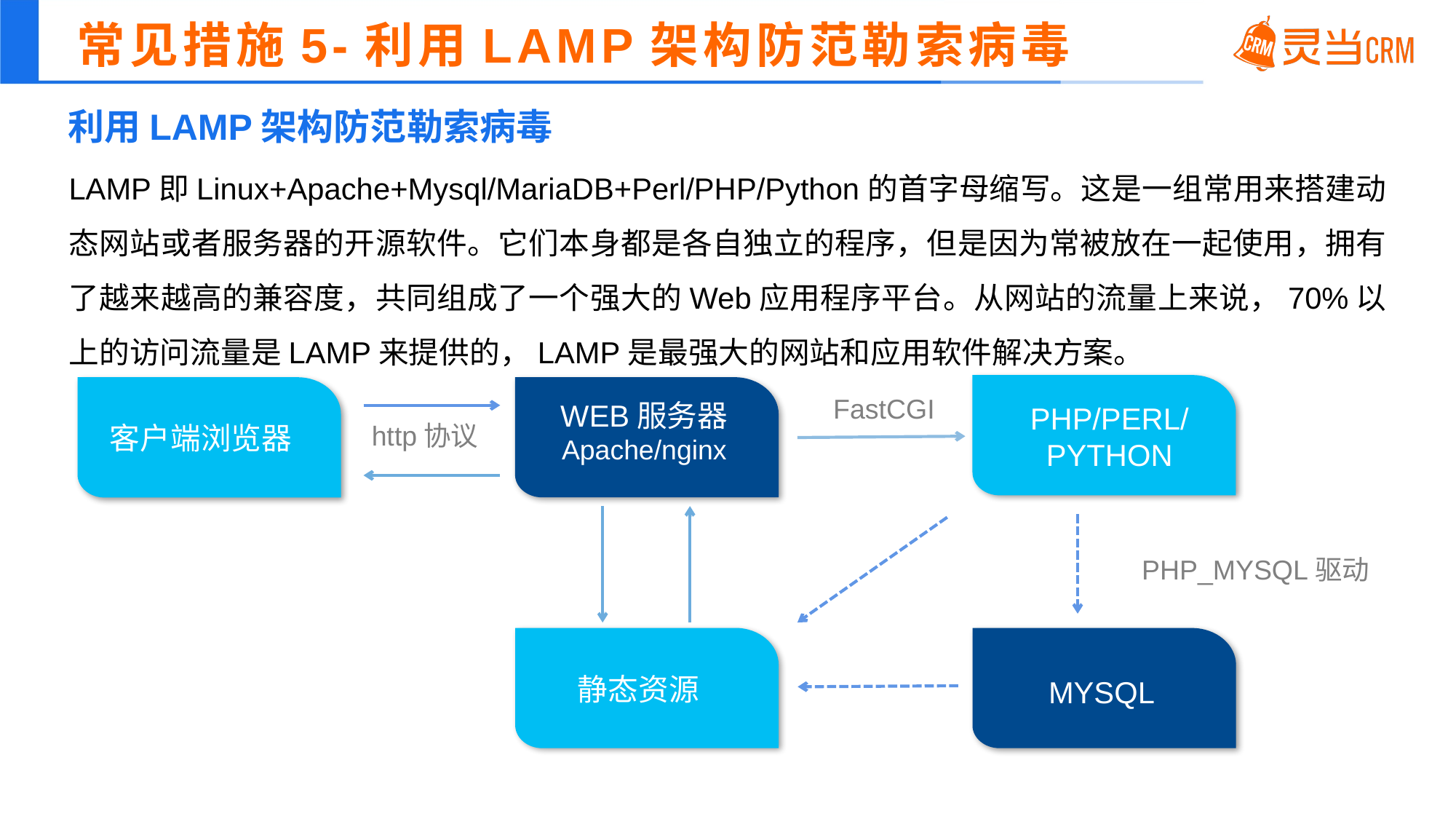

# 常见措施5-利用LAMP架构防范勒索病毒
利用LAMP架构防范勒索病毒
LAMP即Linux+Apache+Mysql/MariaDB+Perl/PHP/Python的首字母缩写。这是一组常用来搭建动态网站或者服务器的开源软件。它们本身都是各自独立的程序，但是因为常被放在一起使用，拥有了越来越高的兼容度，共同组成了一个强大的Web应用程序平台。从网站的流量上来说，70%以上的访问流量是LAMP来提供的，LAMP是最强大的网站和应用软件解决方案。

FastCGI
WEB服务器
Apache/nginx
PHP/PERL/
PYTHON
客户端浏览器
http协议
PHP_MYSQL驱动

静态资源
MYSQL